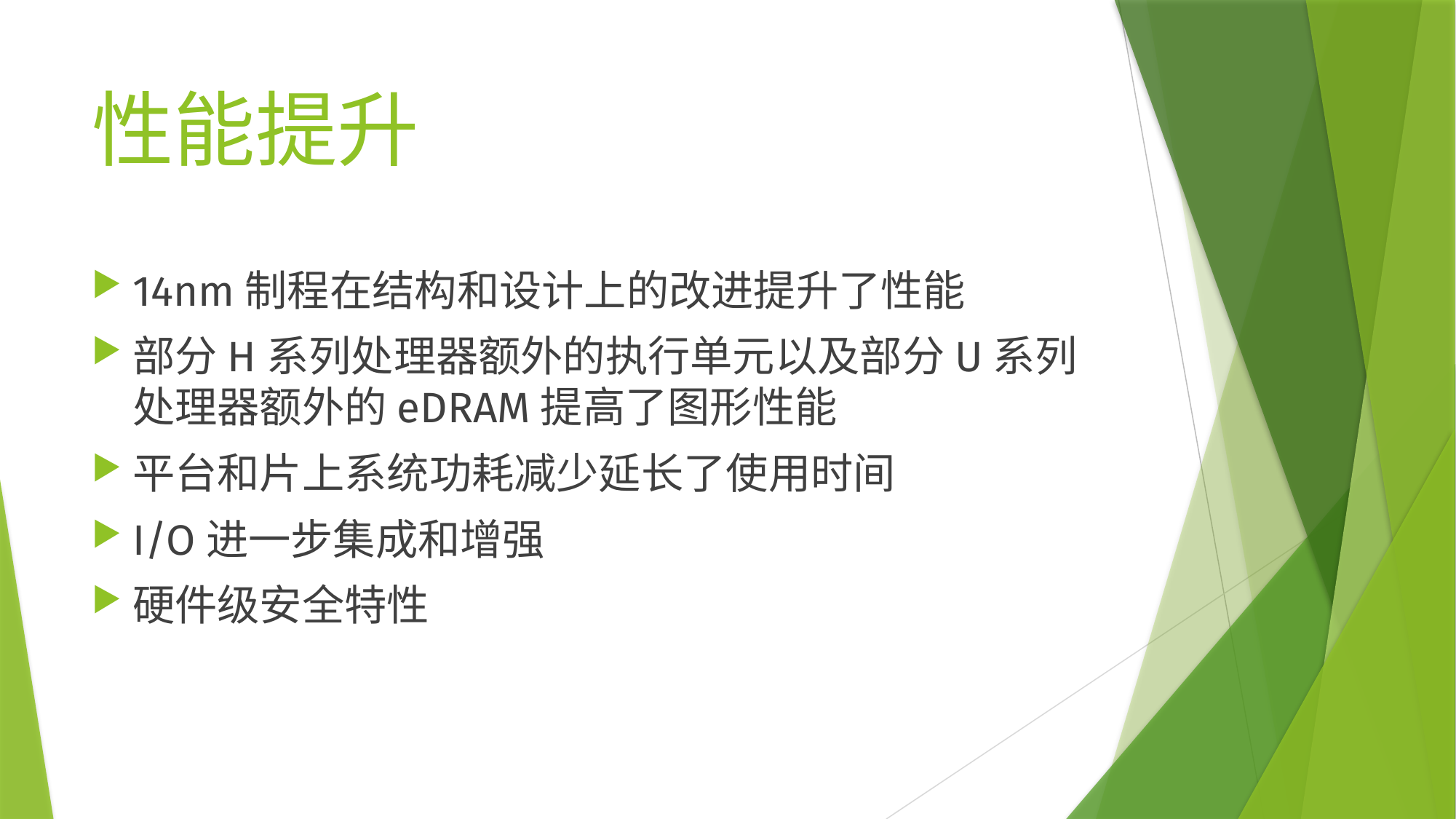

# 性能提升
14nm制程在结构和设计上的改进提升了性能
部分H系列处理器额外的执行单元以及部分U系列处理器额外的eDRAM提高了图形性能
平台和片上系统功耗减少延长了使用时间
I/O进一步集成和增强
硬件级安全特性